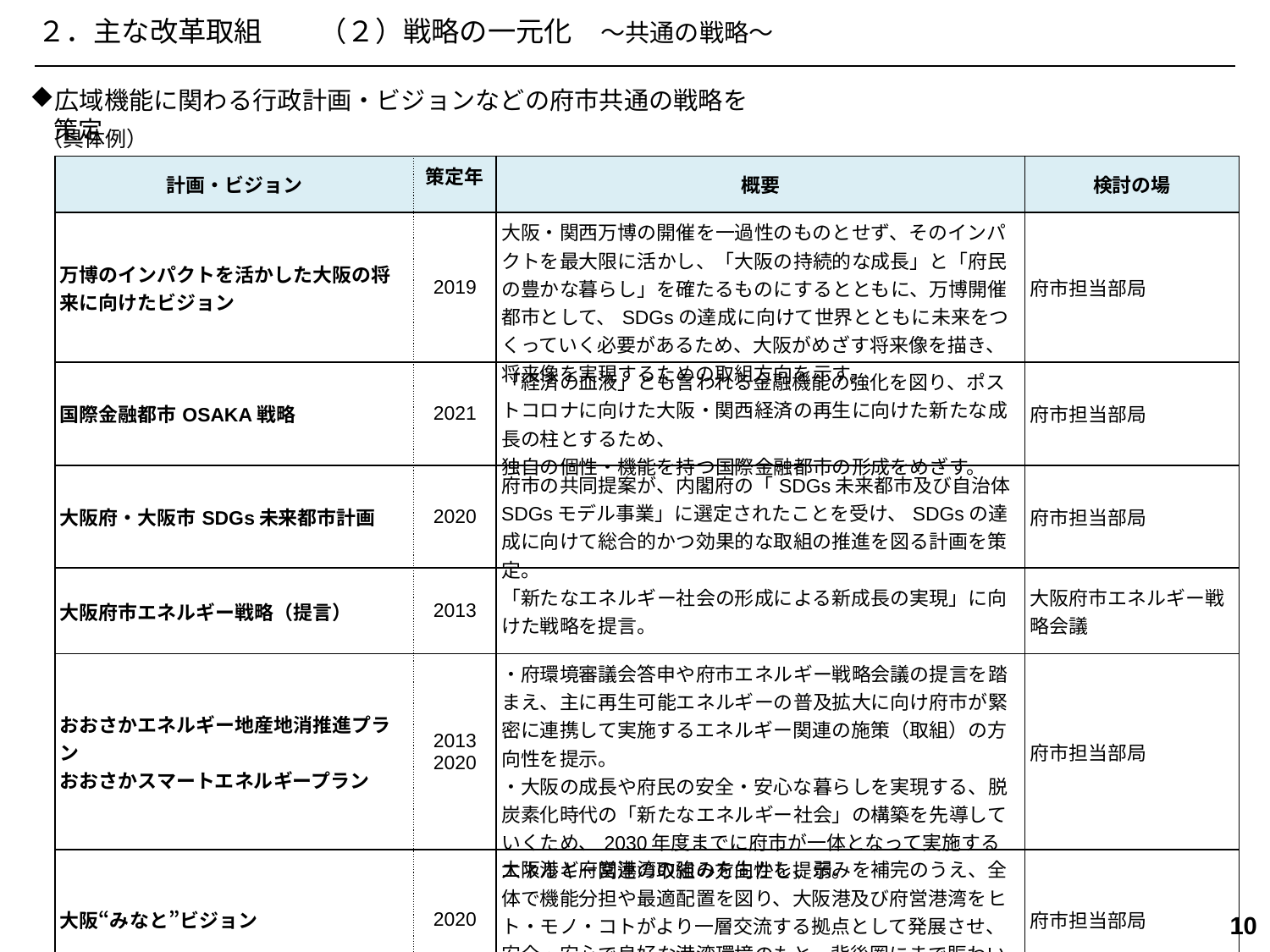

２．主な改革取組　　（２）戦略の一元化　～共通の戦略～
広域機能に関わる行政計画・ビジョンなどの府市共通の戦略を策定
（具体例）
| 計画・ビジョン | 策定年 | 概要 | 検討の場 |
| --- | --- | --- | --- |
| 万博のインパクトを活かした大阪の将来に向けたビジョン | 2019 | 大阪・関西万博の開催を一過性のものとせず、そのインパクトを最大限に活かし、「大阪の持続的な成長」と「府民の豊かな暮らし」を確たるものにするとともに、万博開催都市として、SDGsの達成に向けて世界とともに未来をつくっていく必要があるため、大阪がめざす将来像を描き、将来像を実現するための取組方向を示す。 | 府市担当部局 |
| 国際金融都市OSAKA戦略 | 2021 | 「経済の血液」とも言われる金融機能の強化を図り、ポストコロナに向けた大阪・関西経済の再生に向けた新たな成長の柱とするため、 独自の個性・機能を持つ国際金融都市の形成をめざす。 | 府市担当部局 |
| 大阪府・大阪市SDGs未来都市計画 | 2020 | 府市の共同提案が、内閣府の「SDGs未来都市及び自治体SDGsモデル事業」に選定されたことを受け、SDGsの達成に向けて総合的かつ効果的な取組の推進を図る計画を策定。 | 府市担当部局 |
| 大阪府市エネルギー戦略（提言） | 2013 | 「新たなエネルギー社会の形成による新成長の実現」に向けた戦略を提言。 | 大阪府市エネルギー戦略会議 |
| おおさかエネルギー地産地消推進プラン おおさかスマートエネルギープラン | 2013 2020 | ・府環境審議会答申や府市エネルギー戦略会議の提言を踏まえ、主に再生可能エネルギーの普及拡大に向け府市が緊密に連携して実施するエネルギー関連の施策（取組）の方向性を提示。 ・大阪の成長や府民の安全・安心な暮らしを実現する、脱炭素化時代の「新たなエネルギー社会」の構築を先導していくため、2030年度までに府市が一体となって実施するエネルギー関連の取組の方向性を提示。 | 府市担当部局 |
| 大阪“みなと”ビジョン | 2020 | 大阪港と府営港湾の強みを生かし、弱みを補完のうえ、全体で機能分担や最適配置を図り、大阪港及び府営港湾をヒト・モノ・コトがより一層交流する拠点として発展させ、安全・安心で良好な港湾環境のもと、背後圏にまで賑わいを図り、関西経済の発展の一翼を担うことをめざす。 | 府市担当部局 |
10